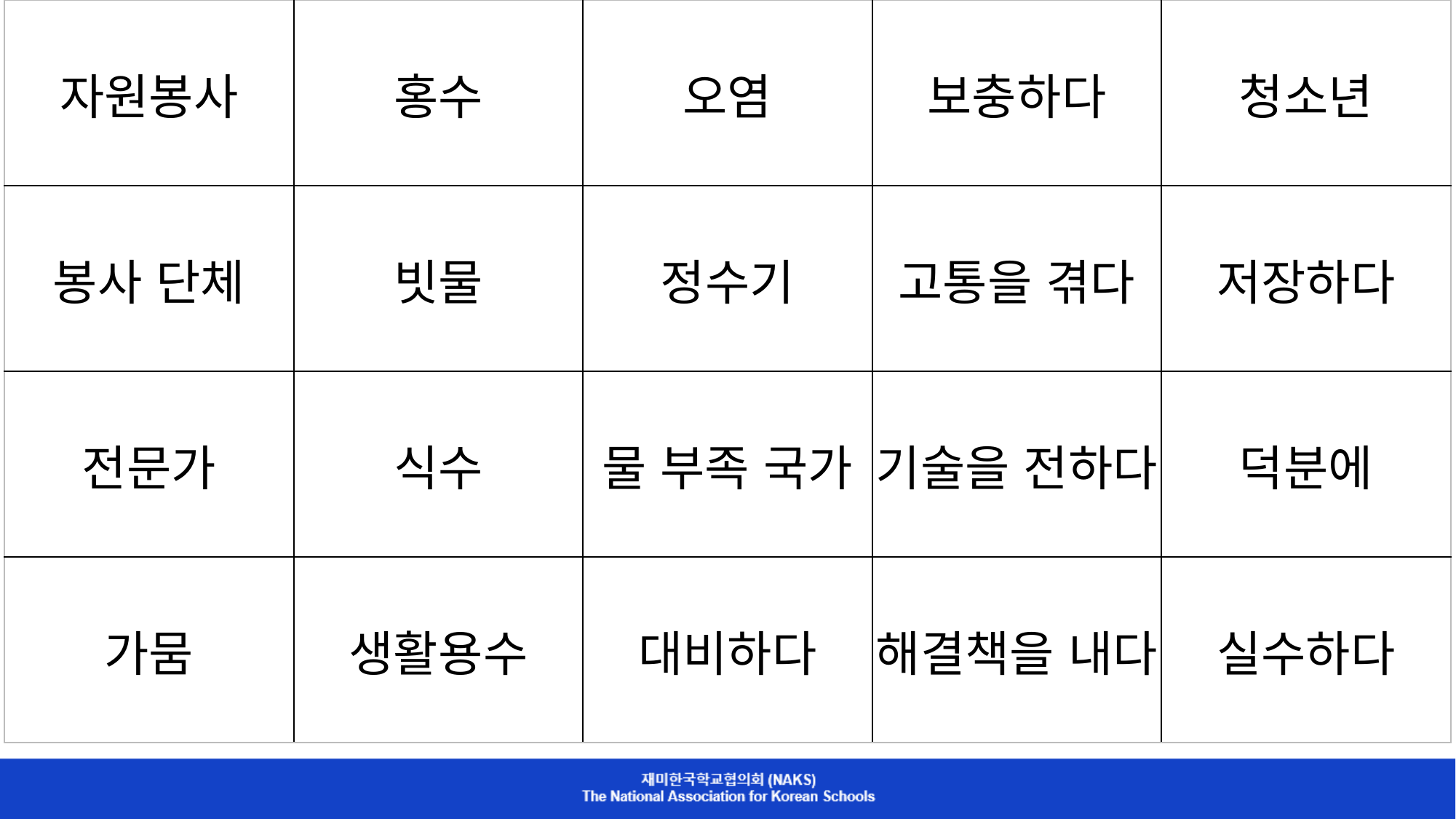

| 자원봉사 | 홍수 | 오염 | 보충하다 | 청소년 |
| --- | --- | --- | --- | --- |
| 봉사 단체 | 빗물 | 정수기 | 고통을 겪다 | 저장하다 |
| 전문가 | 식수 | 물 부족 국가 | 기술을 전하다 | 덕분에 |
| 가뭄 | 생활용수 | 대비하다 | 해결책을 내다 | 실수하다 |